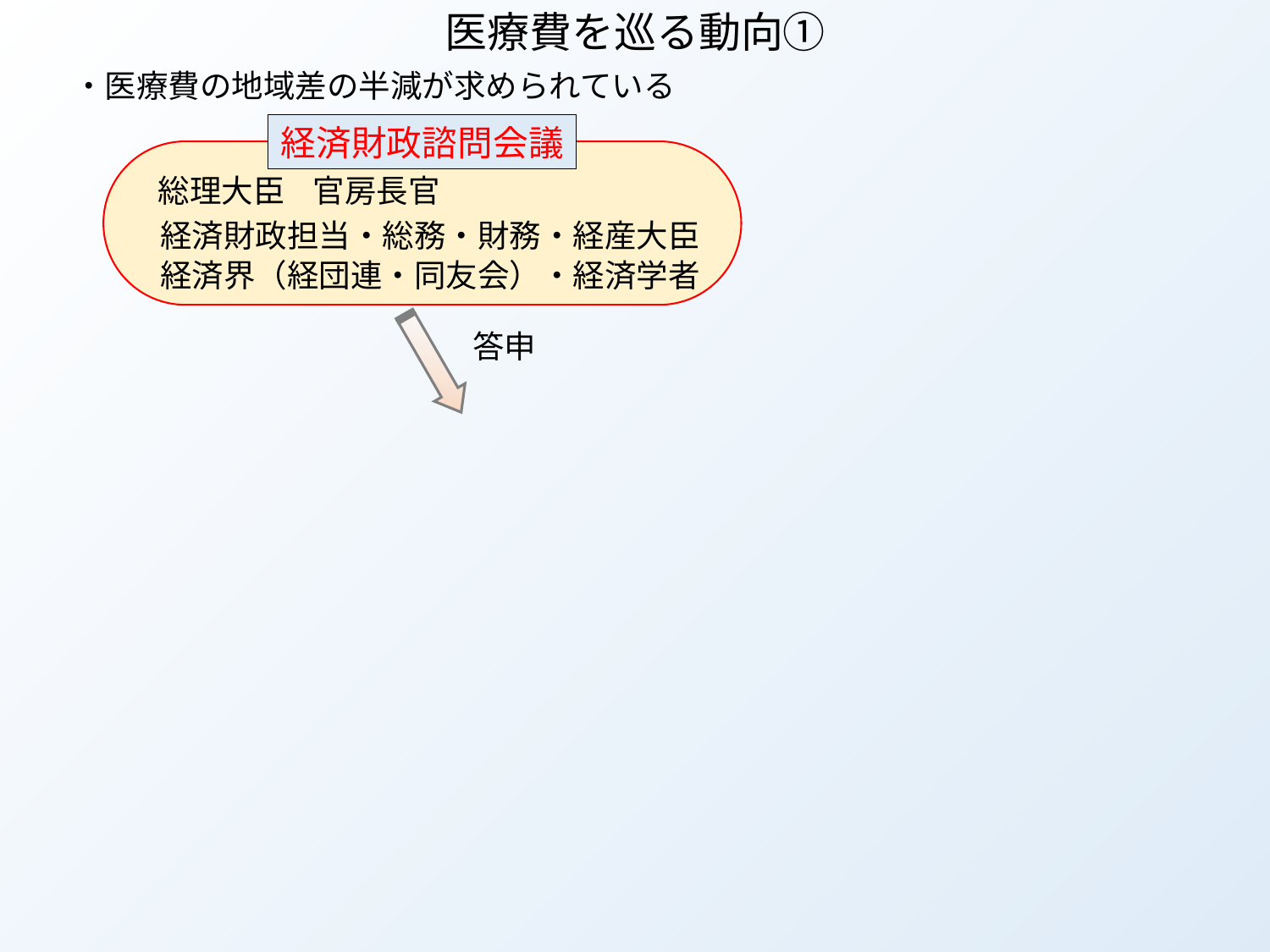

医療費を巡る動向①
・医療費の地域差の半減が求められている
経済財政諮問会議

総理大臣
官房長官
経済財政担当・総務・財務・経産大臣
経済界（経団連・同友会）・経済学者
答申